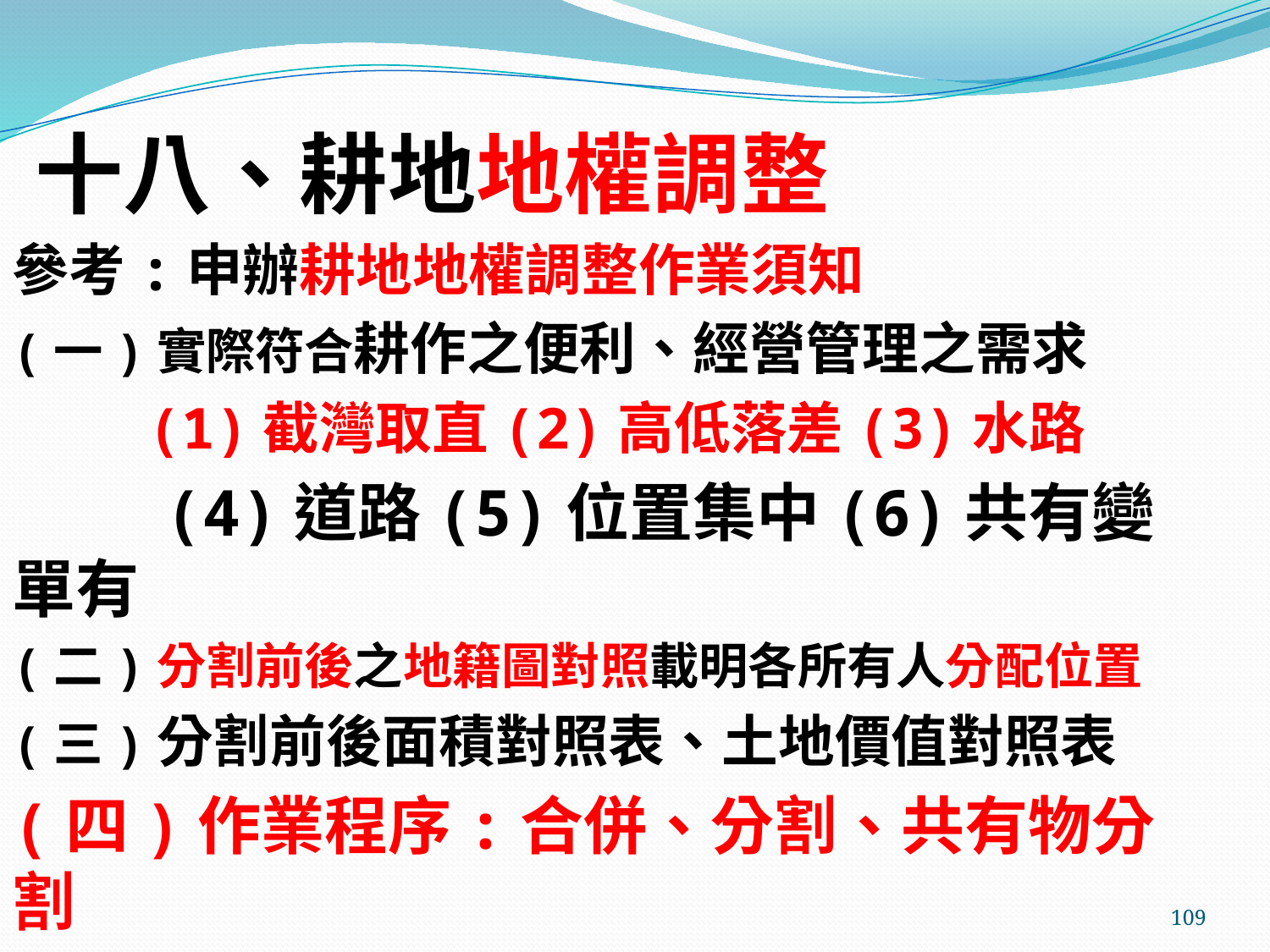

# 十八、耕地地權調整
參考:申辦耕地地權調整作業須知
(一)實際符合耕作之便利、經營管理之需求
    (1)截灣取直(2)高低落差(3)水路
    (4)道路(5)位置集中(6)共有變單有
(二)分割前後之地籍圖對照載明各所有人分配位置
(三)分割前後面積對照表、土地價值對照表
(四)作業程序:合併、分割、共有物分割
例9
109